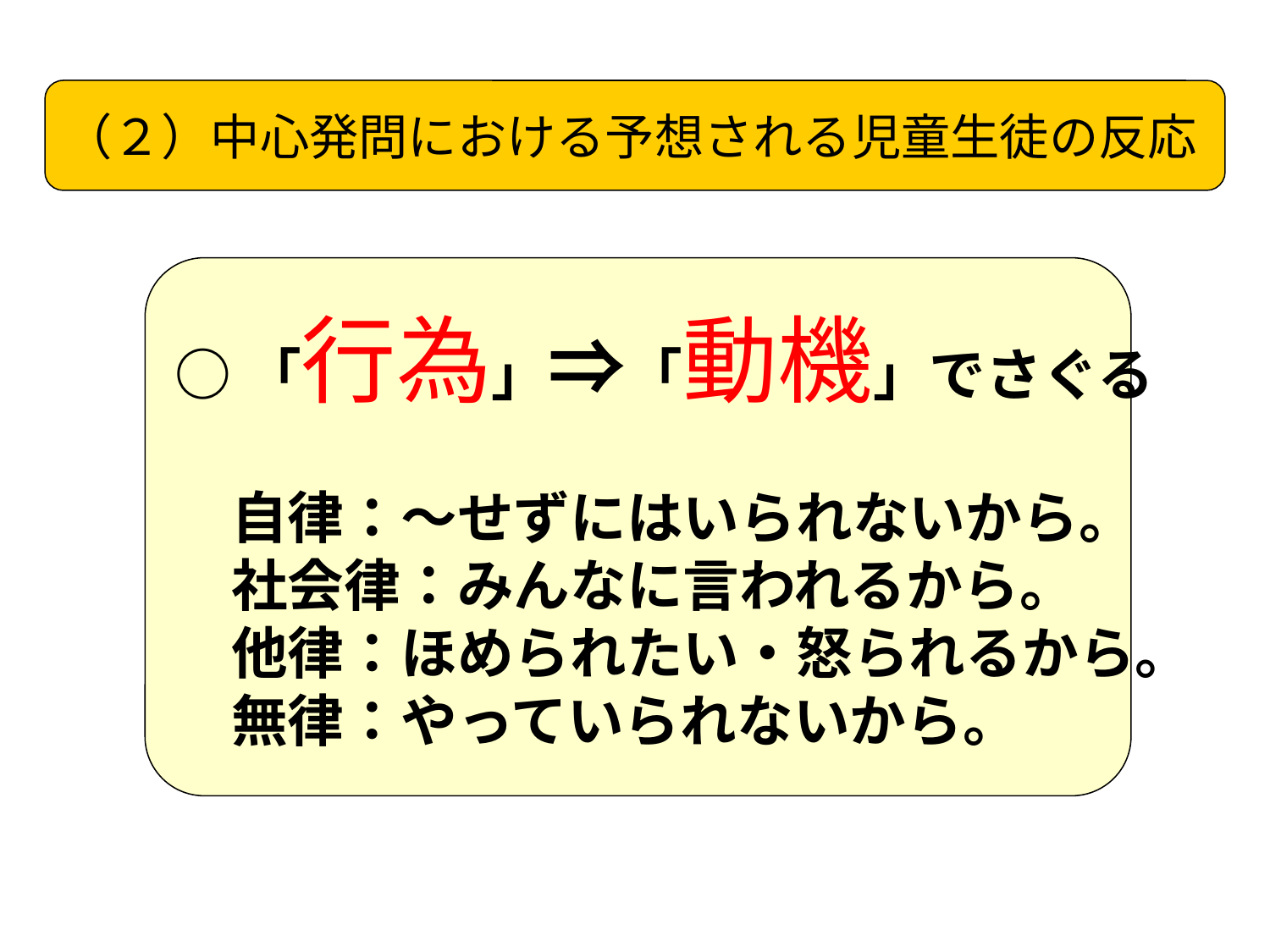

（２）中心発問における予想される児童生徒の反応
○「行為」⇒「動機」でさぐる

　自律：～せずにはいられないから。
　社会律：みんなに言われるから。
　他律：ほめられたい・怒られるから。
　無律：やっていられないから。